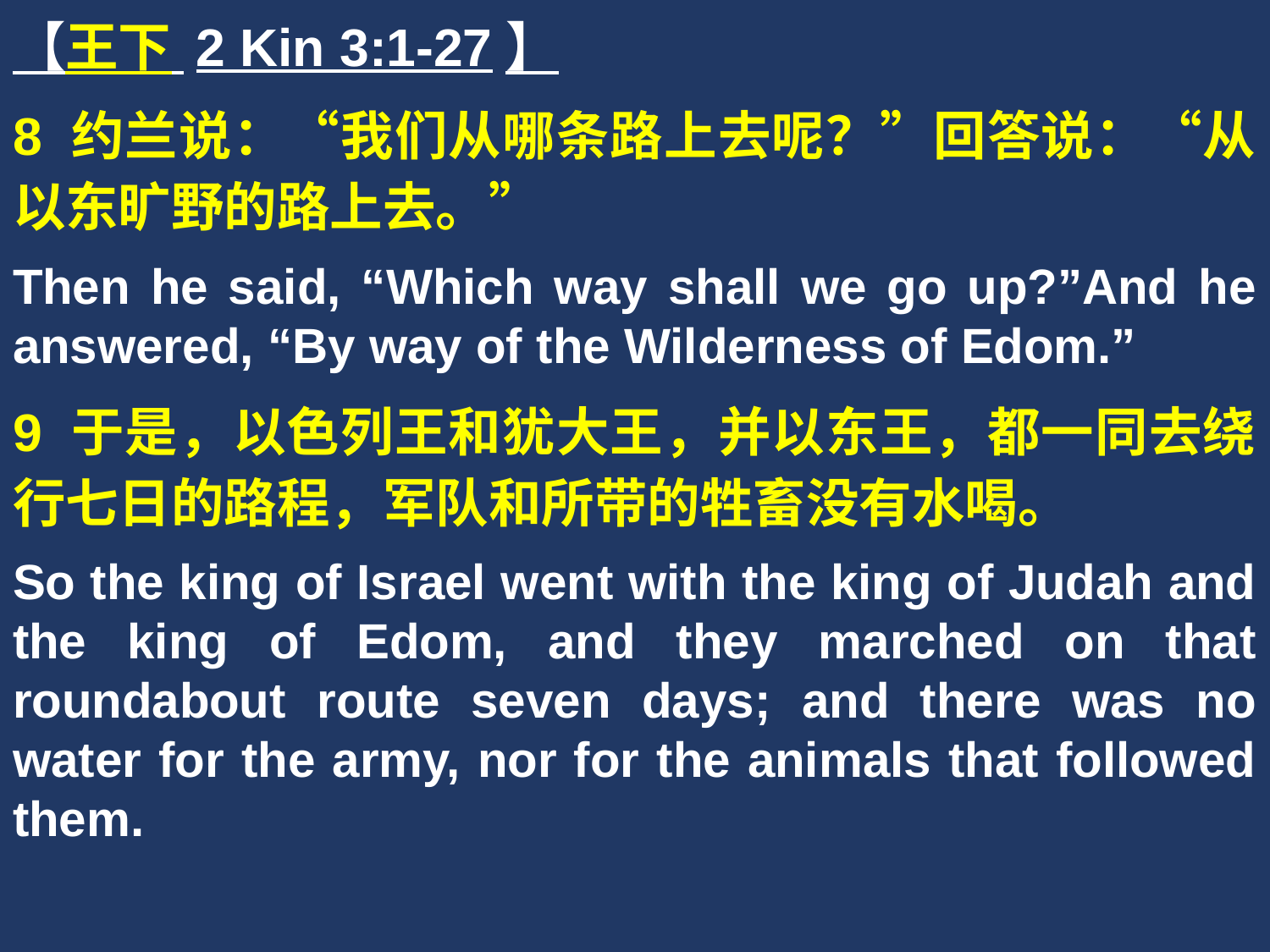

【王下 2 Kin 3:1-27】
8 约兰说：“我们从哪条路上去呢？”回答说：“从以东旷野的路上去。”
Then he said, “Which way shall we go up?”And he answered, “By way of the Wilderness of Edom.”
9 于是，以色列王和犹大王，并以东王，都一同去绕行七日的路程，军队和所带的牲畜没有水喝。
So the king of Israel went with the king of Judah and the king of Edom, and they marched on that roundabout route seven days; and there was no water for the army, nor for the animals that followed them.